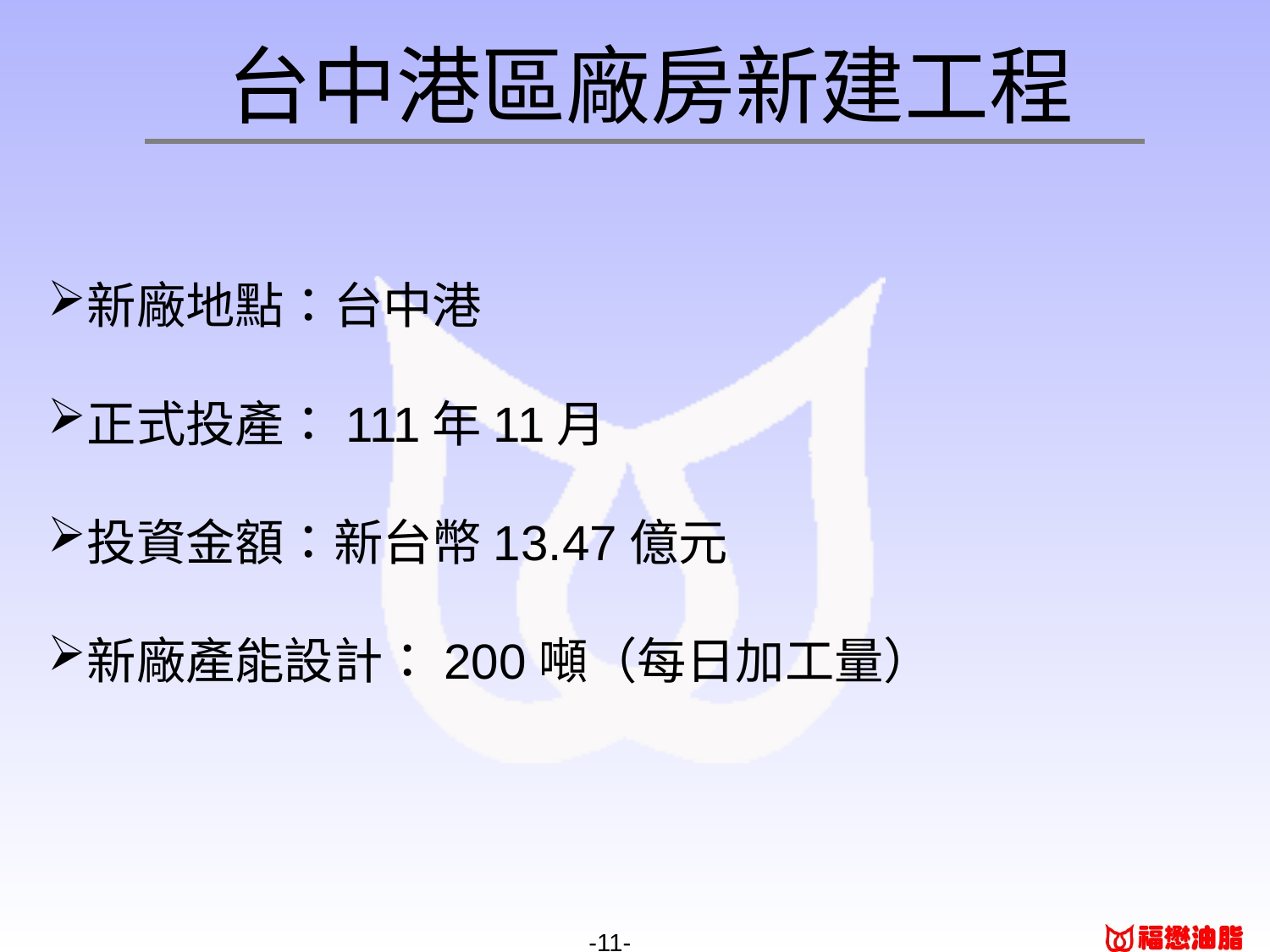

台中港區廠房新建工程

新廠地點：台中港

正式投產：111年11月

投資金額：新台幣13.47億元

新廠產能設計：200噸（每日加工量）